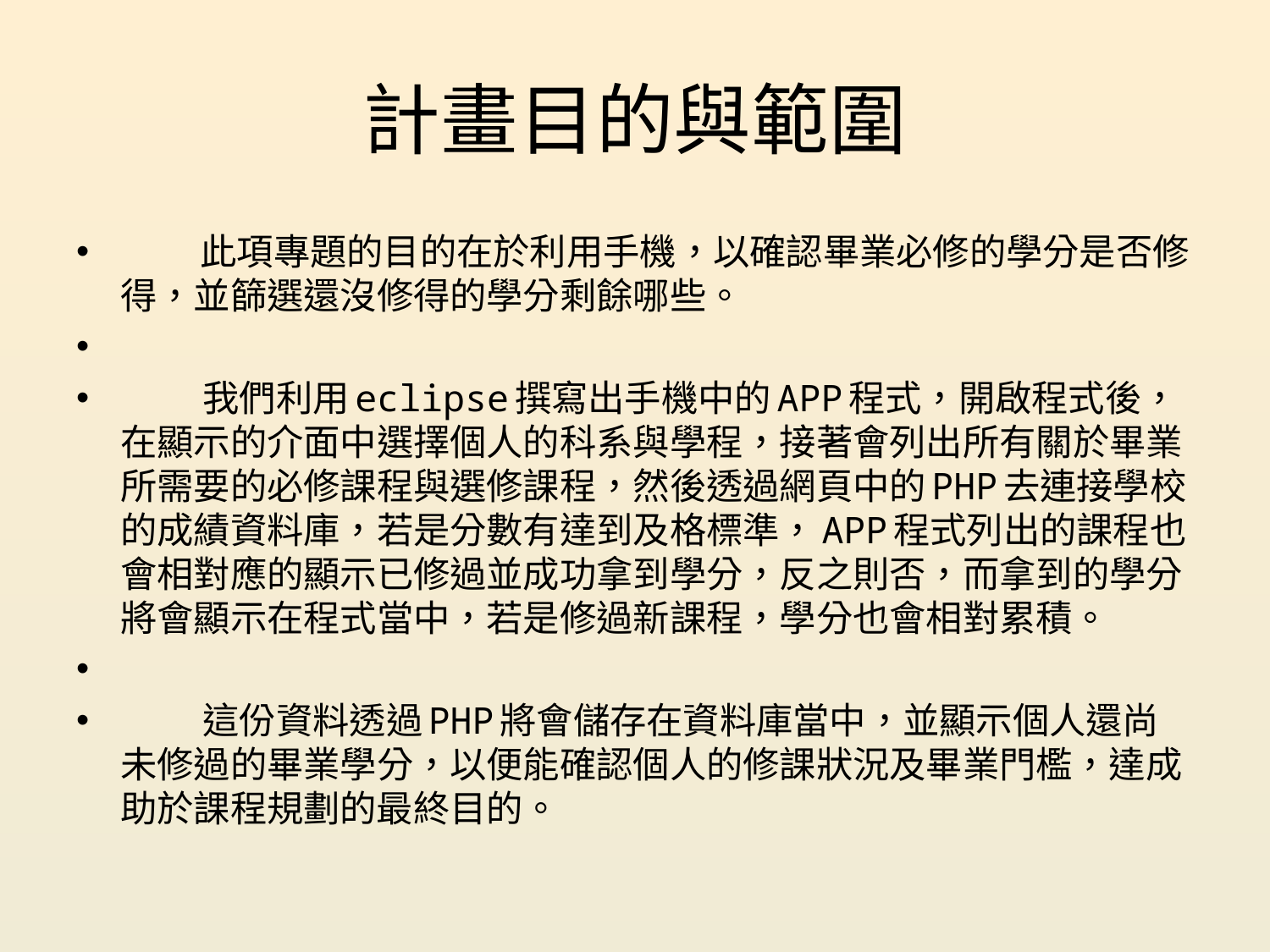

# 計畫目的與範圍
         此項專題的目的在於利用手機，以確認畢業必修的學分是否修得，並篩選還沒修得的學分剩餘哪些。

	我們利用eclipse撰寫出手機中的APP程式，開啟程式後，在顯示的介面中選擇個人的科系與學程，接著會列出所有關於畢業所需要的必修課程與選修課程，然後透過網頁中的PHP去連接學校的成績資料庫，若是分數有達到及格標準，APP程式列出的課程也會相對應的顯示已修過並成功拿到學分，反之則否，而拿到的學分將會顯示在程式當中，若是修過新課程，學分也會相對累積。

	這份資料透過PHP將會儲存在資料庫當中，並顯示個人還尚未修過的畢業學分，以便能確認個人的修課狀況及畢業門檻，達成助於課程規劃的最終目的。